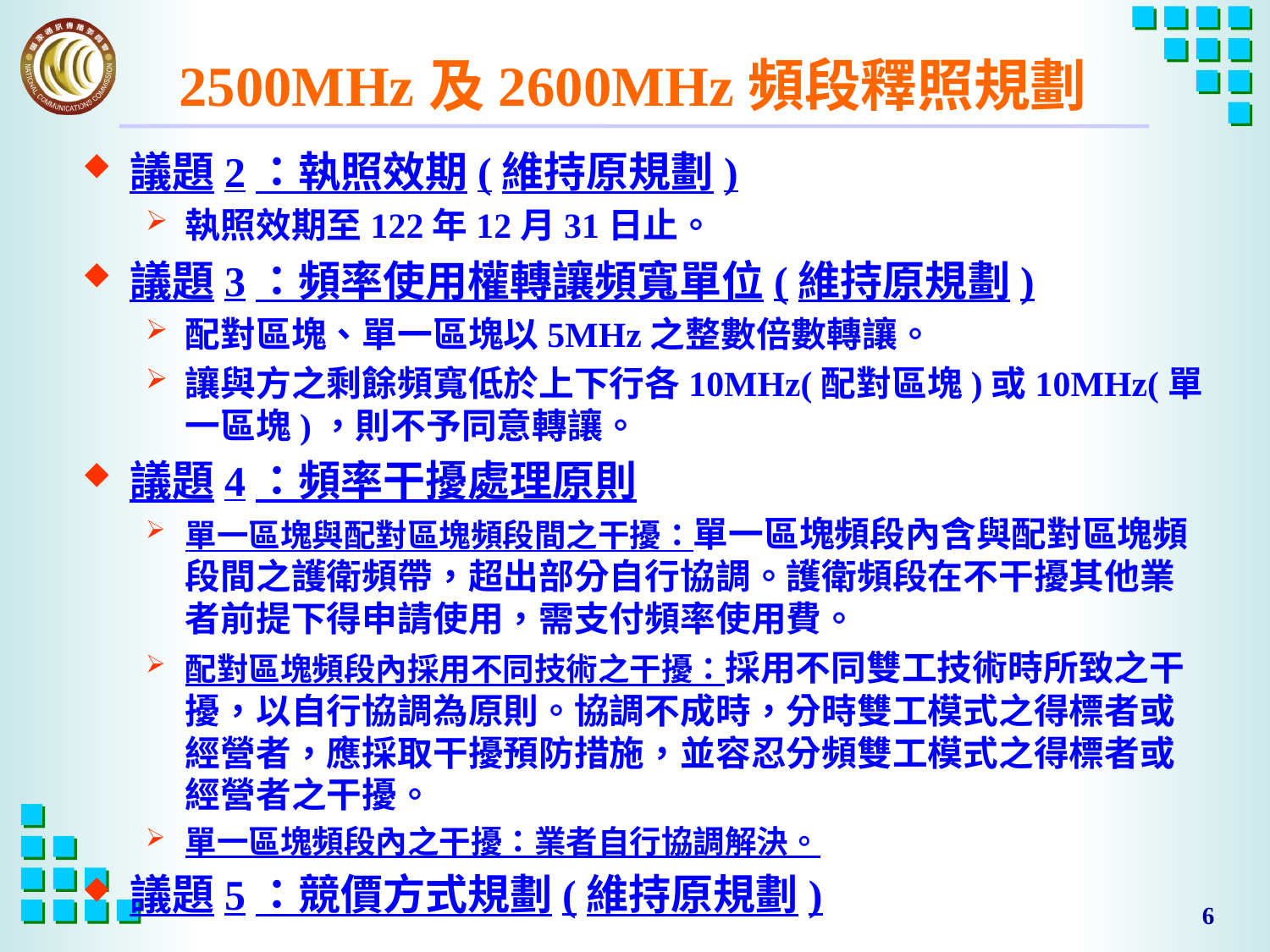

# 2500MHz及2600MHz頻段釋照規劃
議題2：執照效期(維持原規劃)
執照效期至122年12月31日止。
議題3：頻率使用權轉讓頻寬單位(維持原規劃)
配對區塊、單一區塊以5MHz之整數倍數轉讓。
讓與方之剩餘頻寬低於上下行各10MHz(配對區塊)或10MHz(單一區塊)，則不予同意轉讓。
議題4：頻率干擾處理原則
單一區塊與配對區塊頻段間之干擾：單一區塊頻段內含與配對區塊頻段間之護衛頻帶，超出部分自行協調。護衛頻段在不干擾其他業者前提下得申請使用，需支付頻率使用費。
配對區塊頻段內採用不同技術之干擾：採用不同雙工技術時所致之干擾，以自行協調為原則。協調不成時，分時雙工模式之得標者或經營者，應採取干擾預防措施，並容忍分頻雙工模式之得標者或經營者之干擾。
單一區塊頻段內之干擾：業者自行協調解決。
議題5：競價方式規劃(維持原規劃)